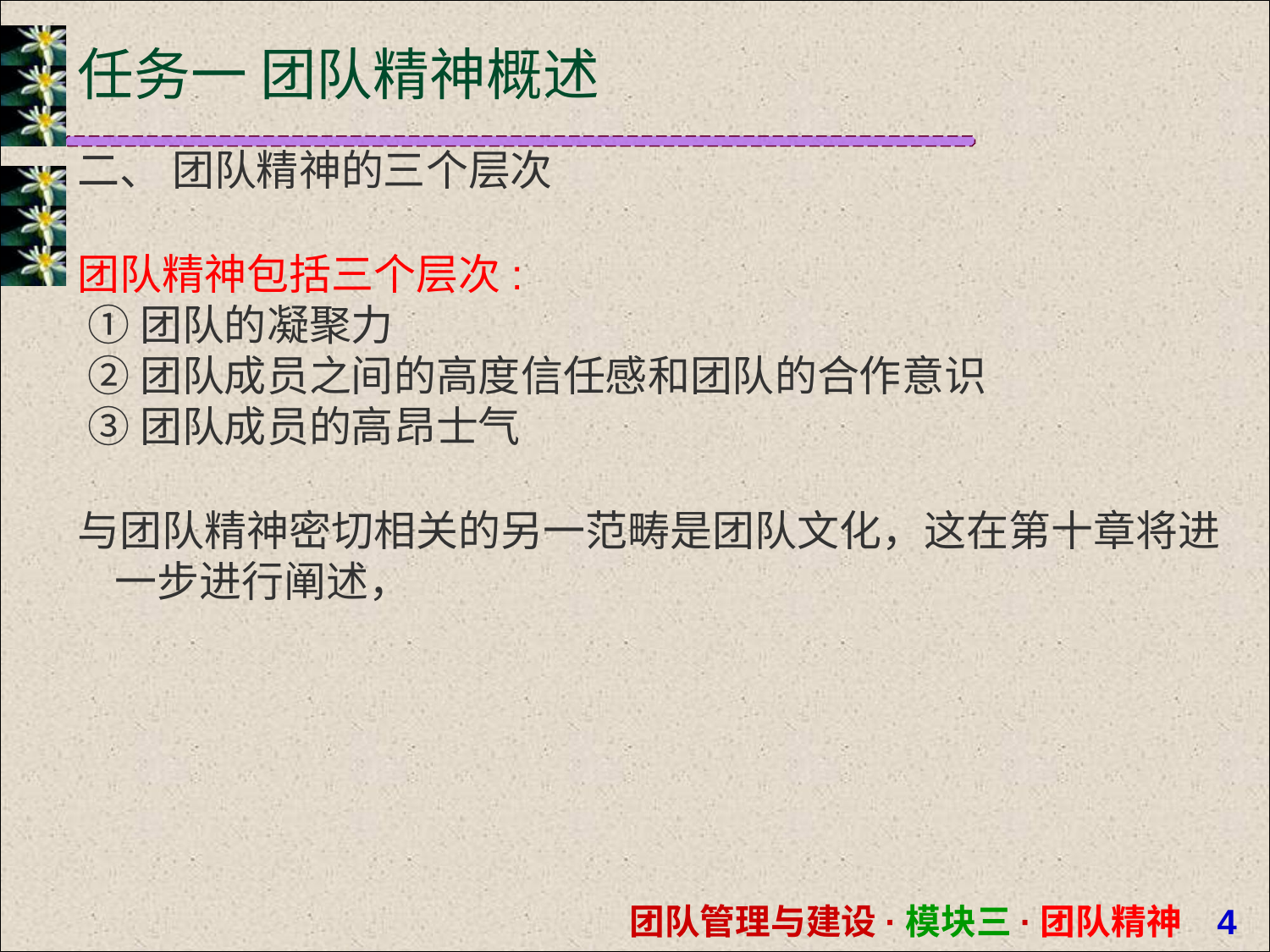

# 任务一 团队精神概述

二、 团队精神的三个层次

团队精神包括三个层次:
 ①团队的凝聚力
 ②团队成员之间的高度信任感和团队的合作意识
 ③团队成员的高昂士气

与团队精神密切相关的另一范畴是团队文化，这在第十章将进 一步进行阐述，

团队管理与建设·模块三·团队精神 4